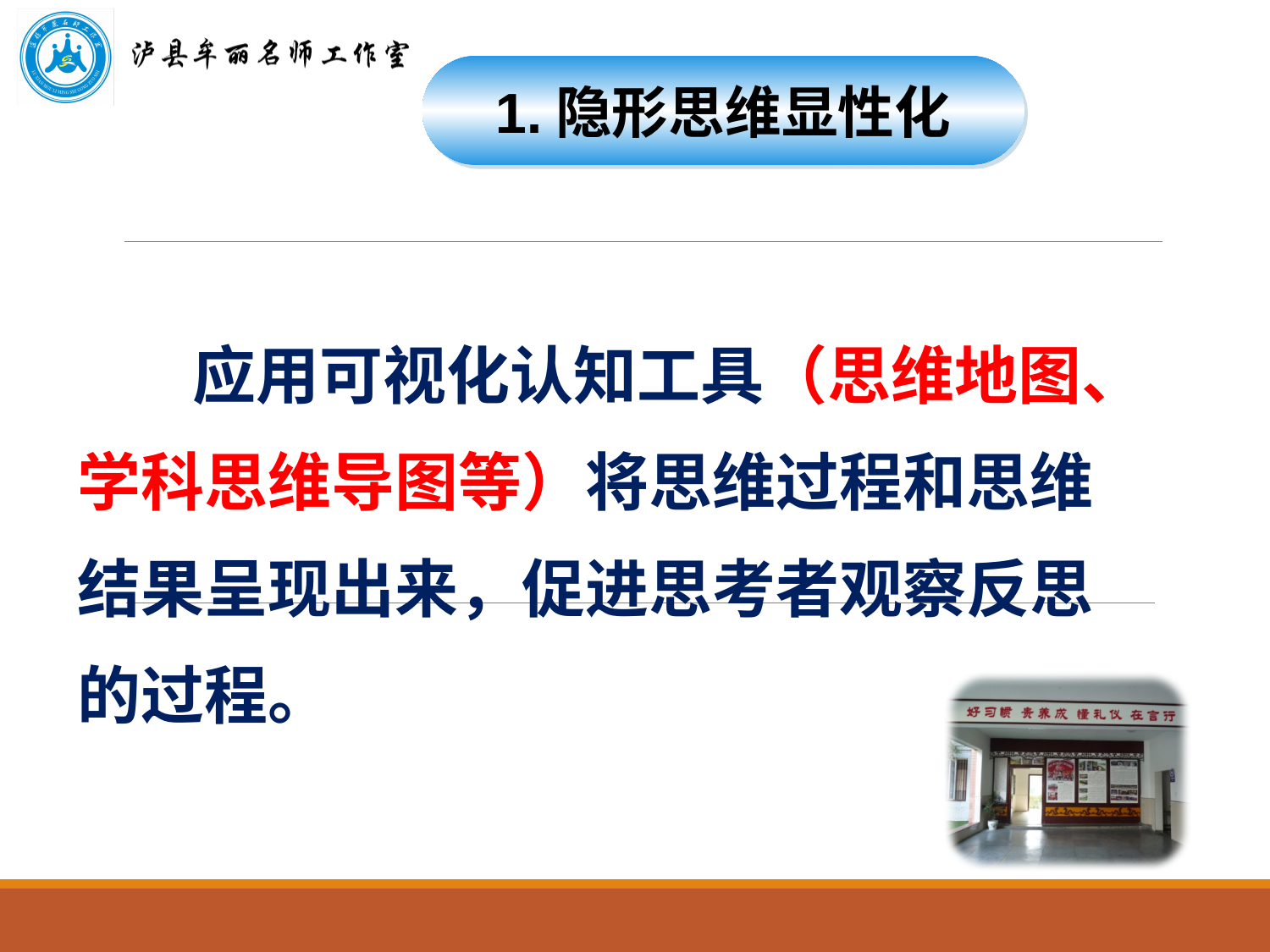

1.隐形思维显性化
       应用可视化认知工具（思维地图、学科思维导图等）将思维过程和思维结果呈现出来，促进思考者观察反思的过程。